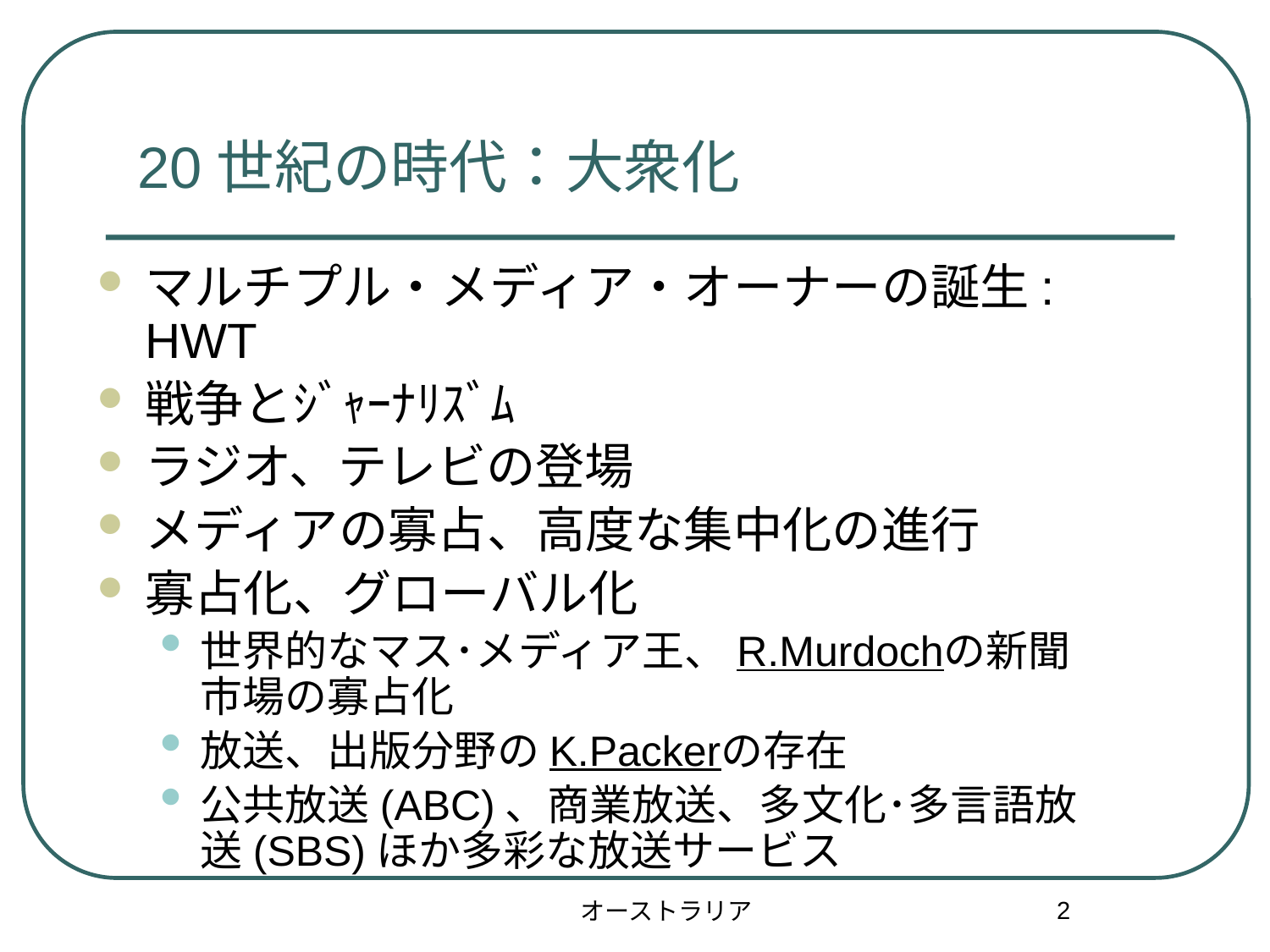

# 20世紀の時代：大衆化
マルチプル・メディア・オーナーの誕生: HWT
戦争とｼﾞｬｰﾅﾘｽﾞﾑ
ラジオ、テレビの登場
メディアの寡占、高度な集中化の進行
寡占化、グローバル化
世界的なマス･メディア王、R.Murdochの新聞市場の寡占化
放送、出版分野のK.Packerの存在
公共放送(ABC)、商業放送、多文化･多言語放送(SBS)ほか多彩な放送サービス
2
オーストラリア